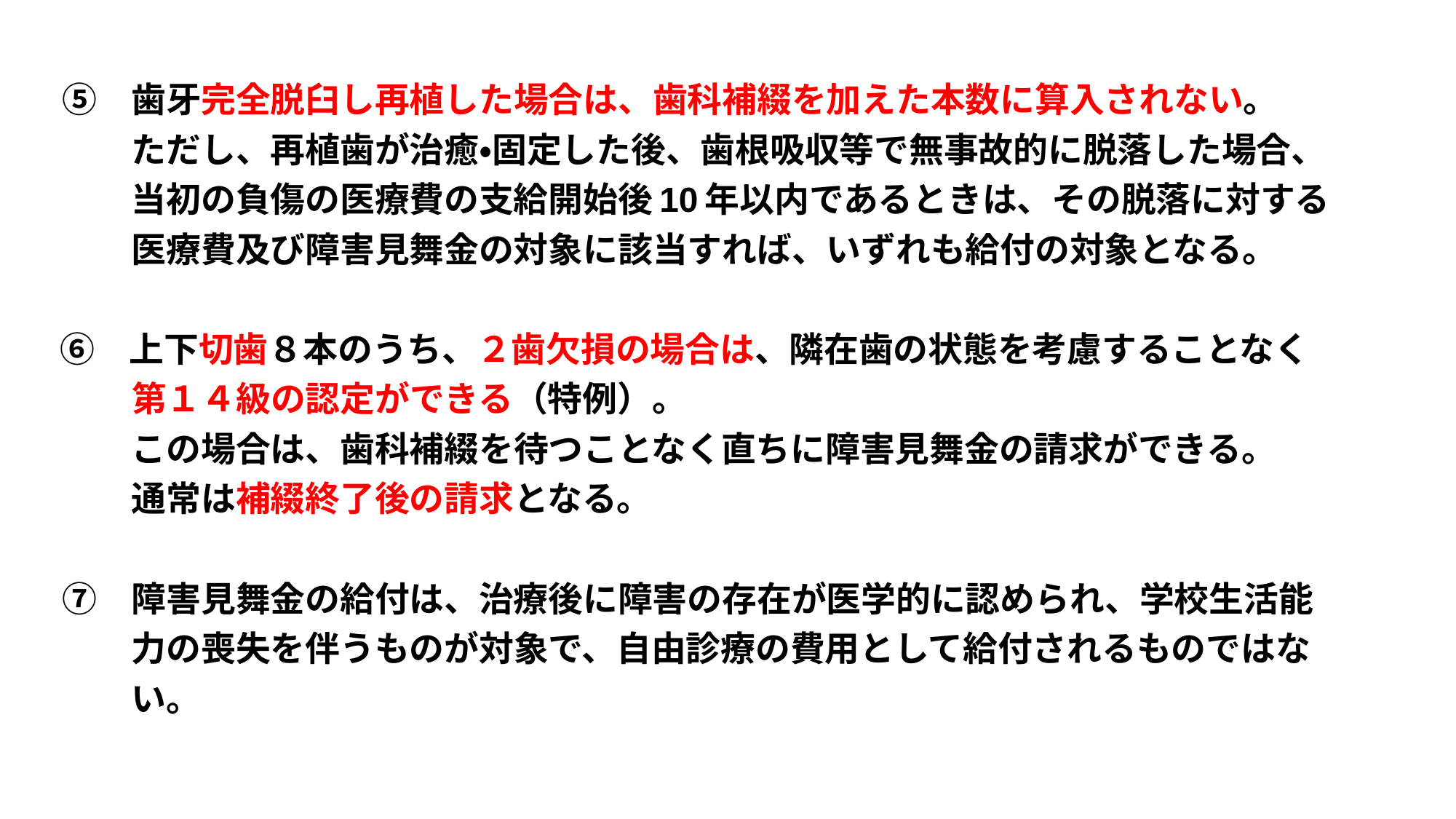

⑤　歯牙完全脱臼し再植した場合は、歯科補綴を加えた本数に算入されない。
　　　ただし、再植歯が治癒・固定した後、歯根吸収等で無事故的に脱落した場合、
　　　当初の負傷の医療費の支給開始後10年以内であるときは、その脱落に対する
　　　医療費及び障害見舞金の対象に該当すれば、いずれも給付の対象となる。

　⑥　上下切歯８本のうち、２歯欠損の場合は、隣在歯の状態を考慮することなく
　　　第１４級の認定ができる（特例）。
　　　この場合は、歯科補綴を待つことなく直ちに障害見舞金の請求ができる。
　　　通常は補綴終了後の請求となる。

　⑦　障害見舞金の給付は、治療後に障害の存在が医学的に認められ、学校生活能
　　　力の喪失を伴うものが対象で、自由診療の費用として給付されるものではな
　　　い。